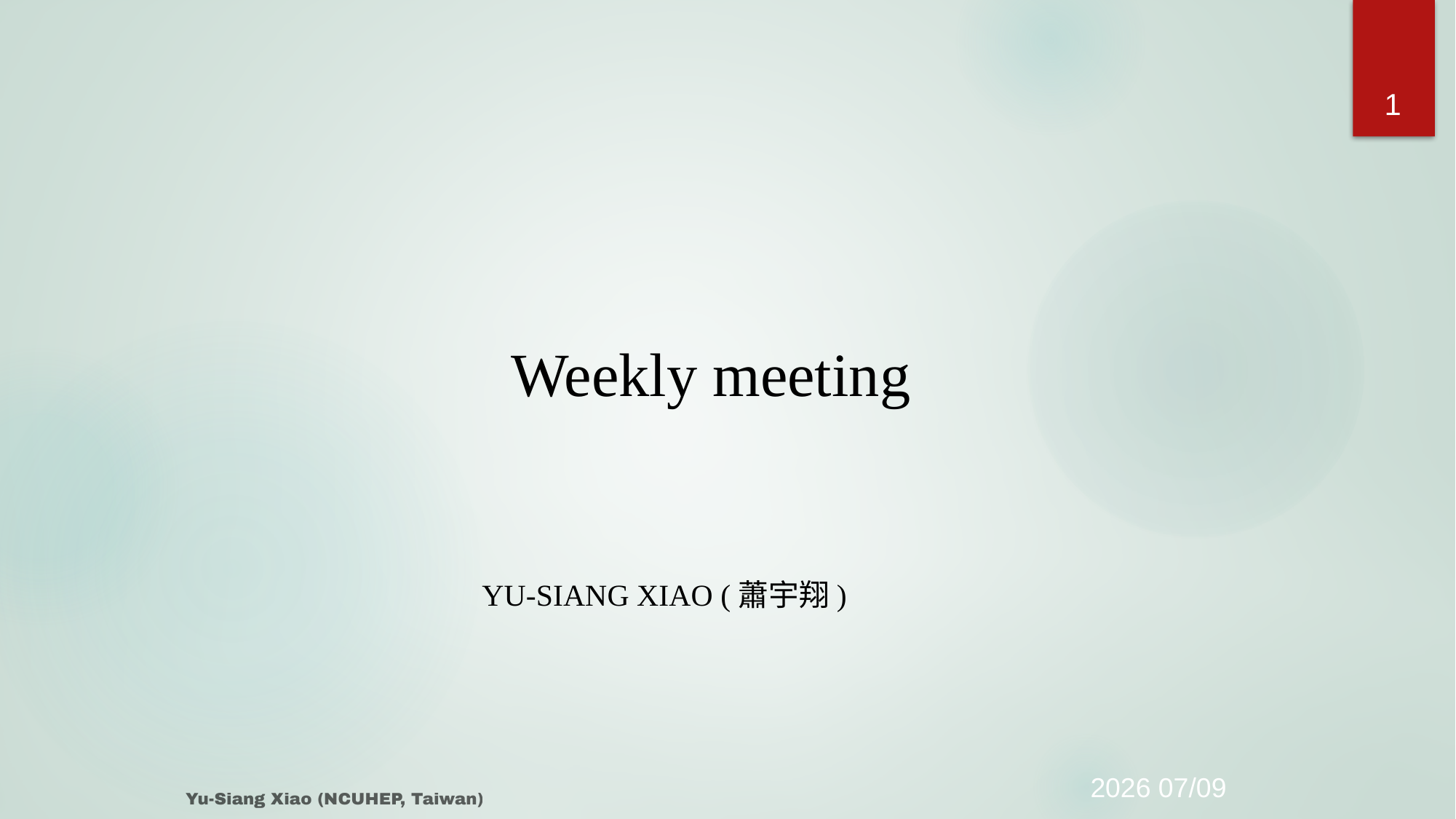

1
# Weekly meeting
Yu-Siang Xiao (蕭宇翔)
2026 07/09
Yu-Siang Xiao (NCUHEP, Taiwan)